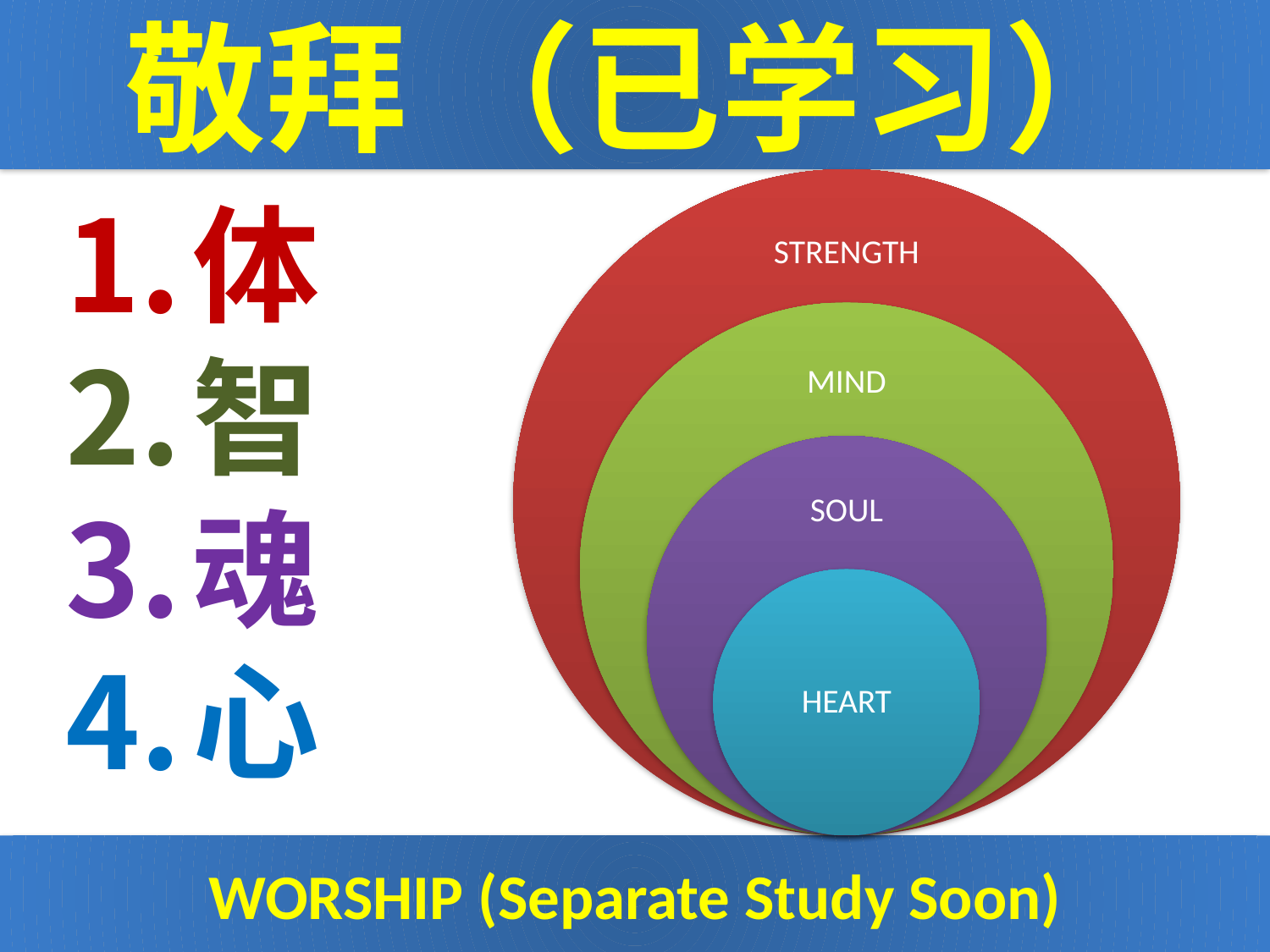

敬拜 （已学习）
STRENGTH
MIND
SOUL
HEART
体
智
魂
心
WORSHIP (Separate Study Soon)